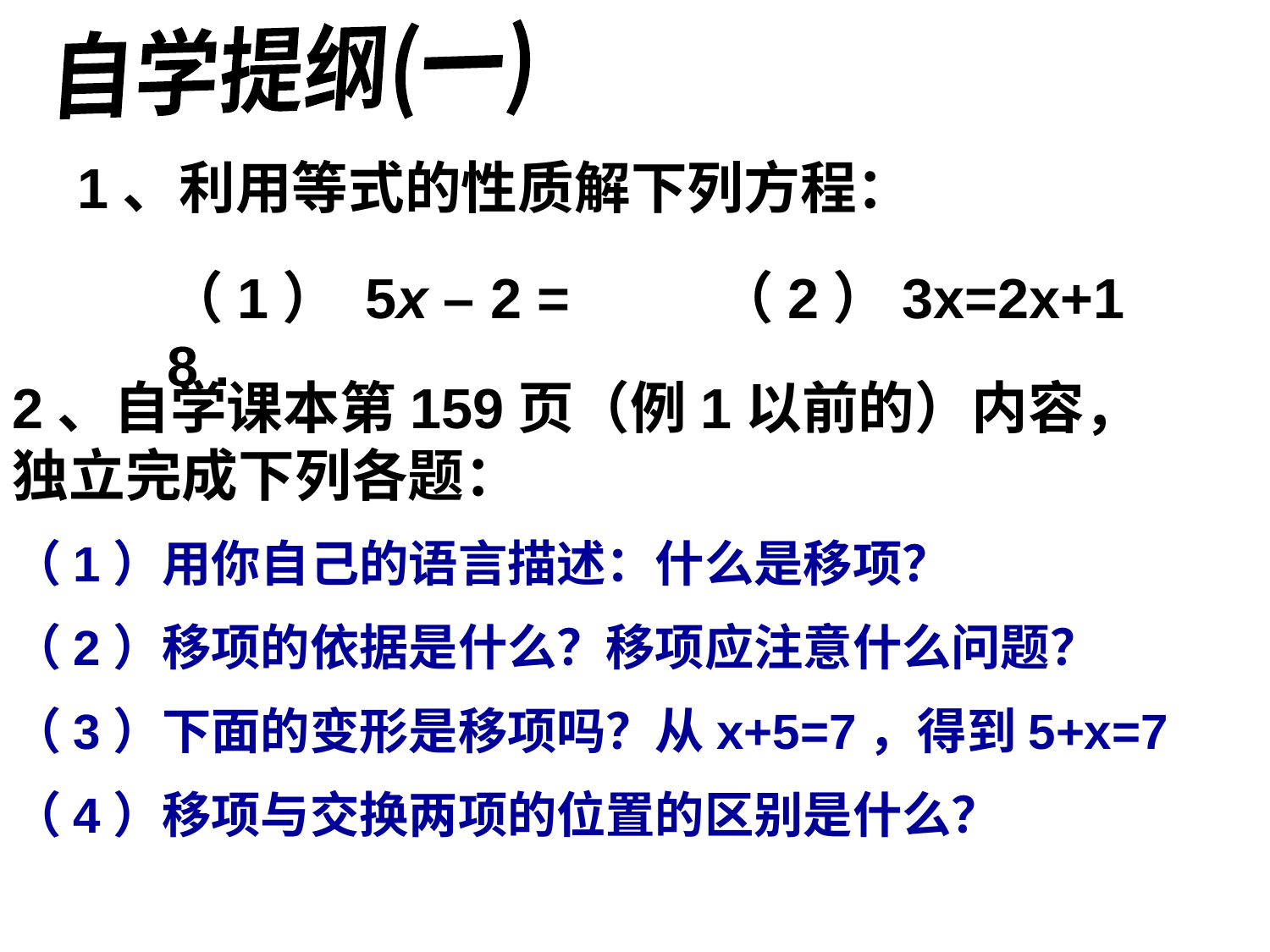

自学提纲(一)
1、利用等式的性质解下列方程：

（1） 5x – 2 = 8 .
（2）3x=2x+1
2、自学课本第159页（例1以前的）内容，独立完成下列各题：
（1）用你自己的语言描述：什么是移项？
（2）移项的依据是什么？移项应注意什么问题？
（3）下面的变形是移项吗？从x+5=7，得到5+x=7
（4）移项与交换两项的位置的区别是什么？